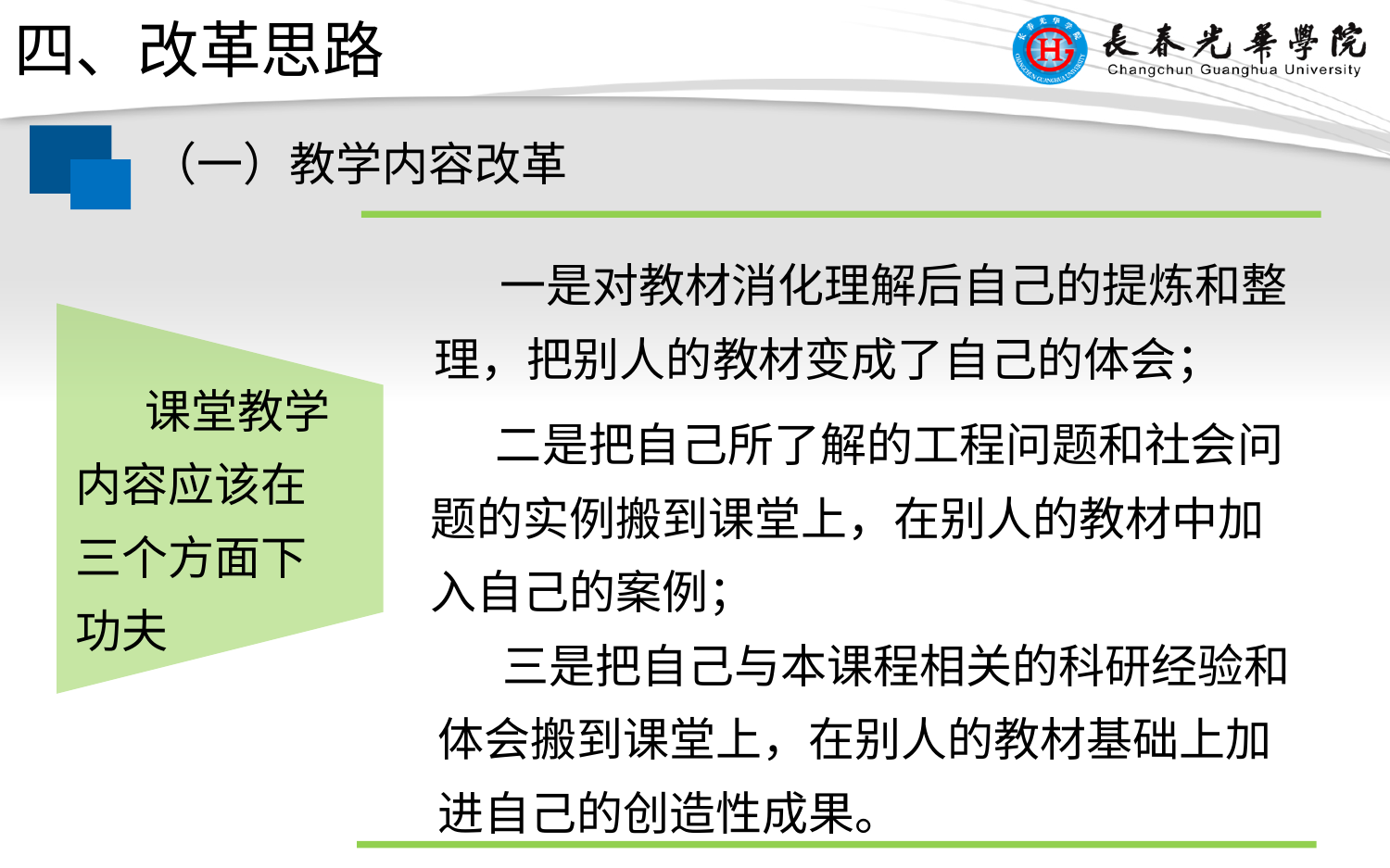

四、改革思路

（一）教学内容改革

一是对教材消化理解后自己的提炼和整理，把别人的教材变成了自己的体会；

课堂教学内容应该在三个方面下功夫
二是把自己所了解的工程问题和社会问题的实例搬到课堂上，在别人的教材中加入自己的案例；
三是把自己与本课程相关的科研经验和体会搬到课堂上，在别人的教材基础上加进自己的创造性成果。